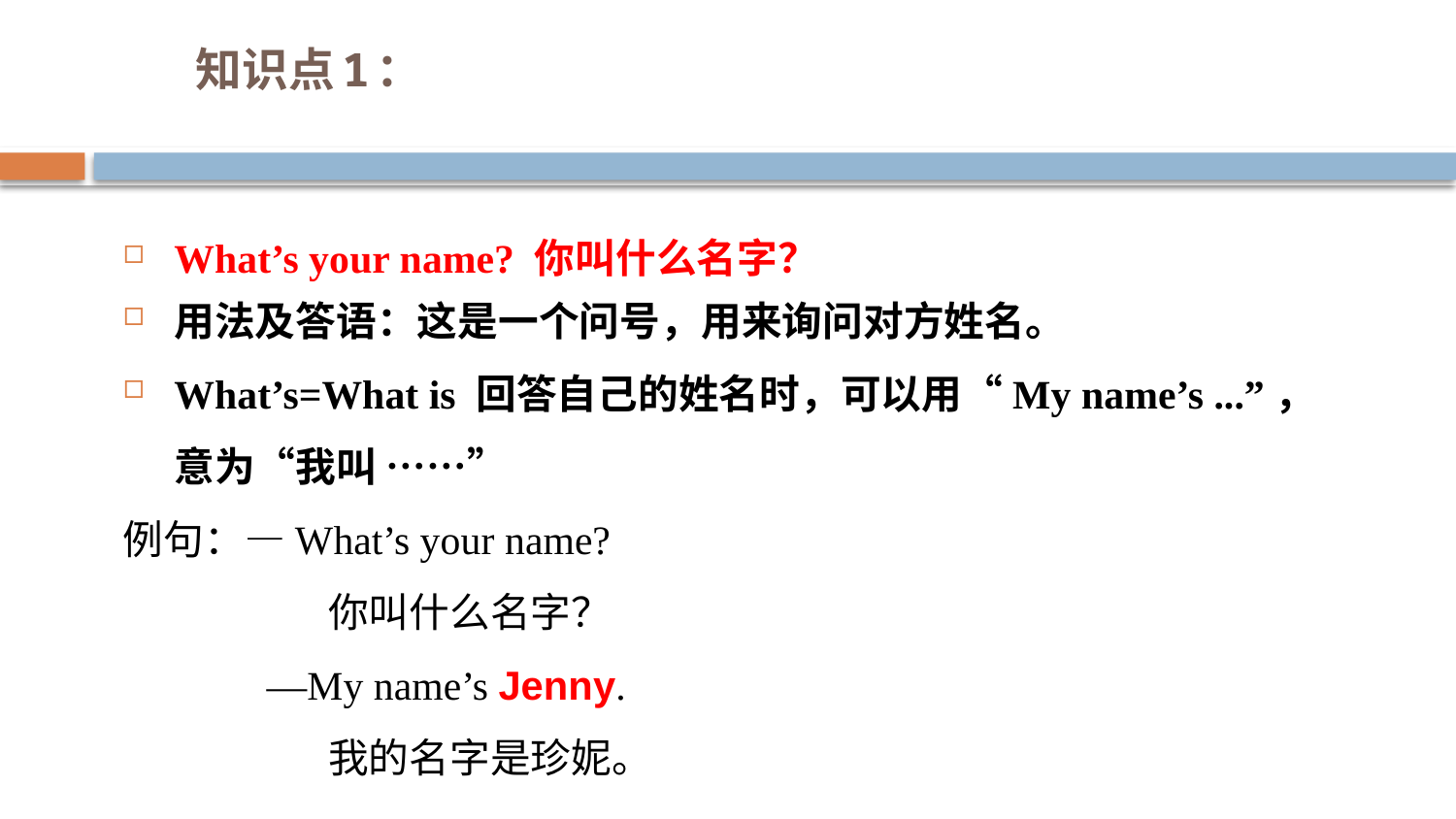

# 知识点1：
What’s your name? 你叫什么名字？
用法及答语：这是一个问号，用来询问对方姓名。
What’s=What is 回答自己的姓名时，可以用“My name’s ...”，意为“我叫 ……”
例句：—What’s your name?
 你叫什么名字？
—My name’s Jenny.
 我的名字是珍妮。